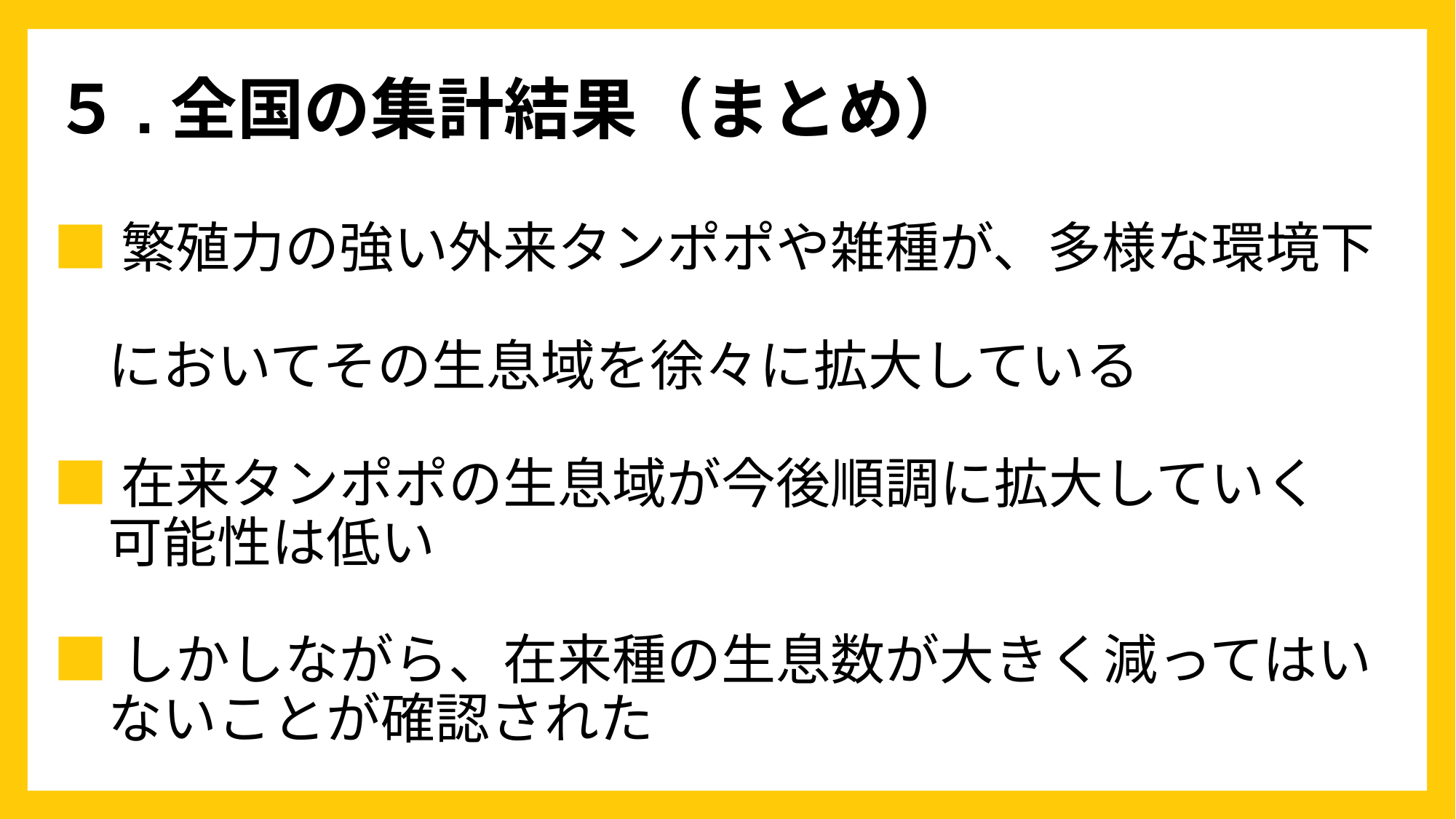

５.全国の集計結果（まとめ）

■繁殖力の強い外来タンポポや雑種が、多様な環境下
　においてその生息域を徐々に拡大している

■在来タンポポの生息域が今後順調に拡大していく
　可能性は低い

■しかしながら、在来種の生息数が大きく減ってはい
　ないことが確認された